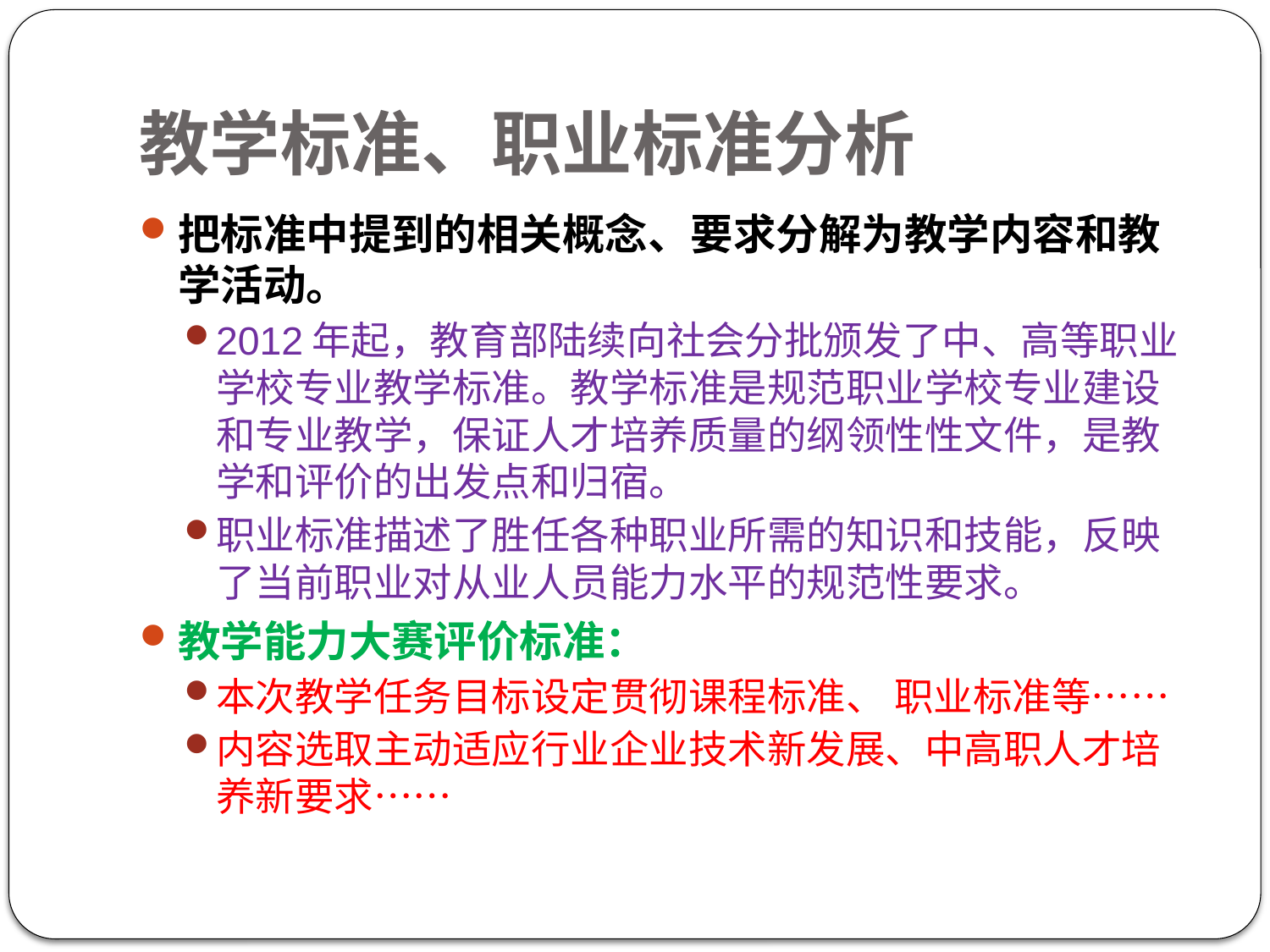

# 教学标准、职业标准分析
把标准中提到的相关概念、要求分解为教学内容和教学活动。
2012年起，教育部陆续向社会分批颁发了中、高等职业学校专业教学标准。教学标准是规范职业学校专业建设和专业教学，保证人才培养质量的纲领性性文件，是教学和评价的出发点和归宿。
职业标准描述了胜任各种职业所需的知识和技能，反映了当前职业对从业人员能力水平的规范性要求。
教学能力大赛评价标准：
本次教学任务目标设定贯彻课程标准、 职业标准等……
内容选取主动适应行业企业技术新发展、中高职人才培养新要求……